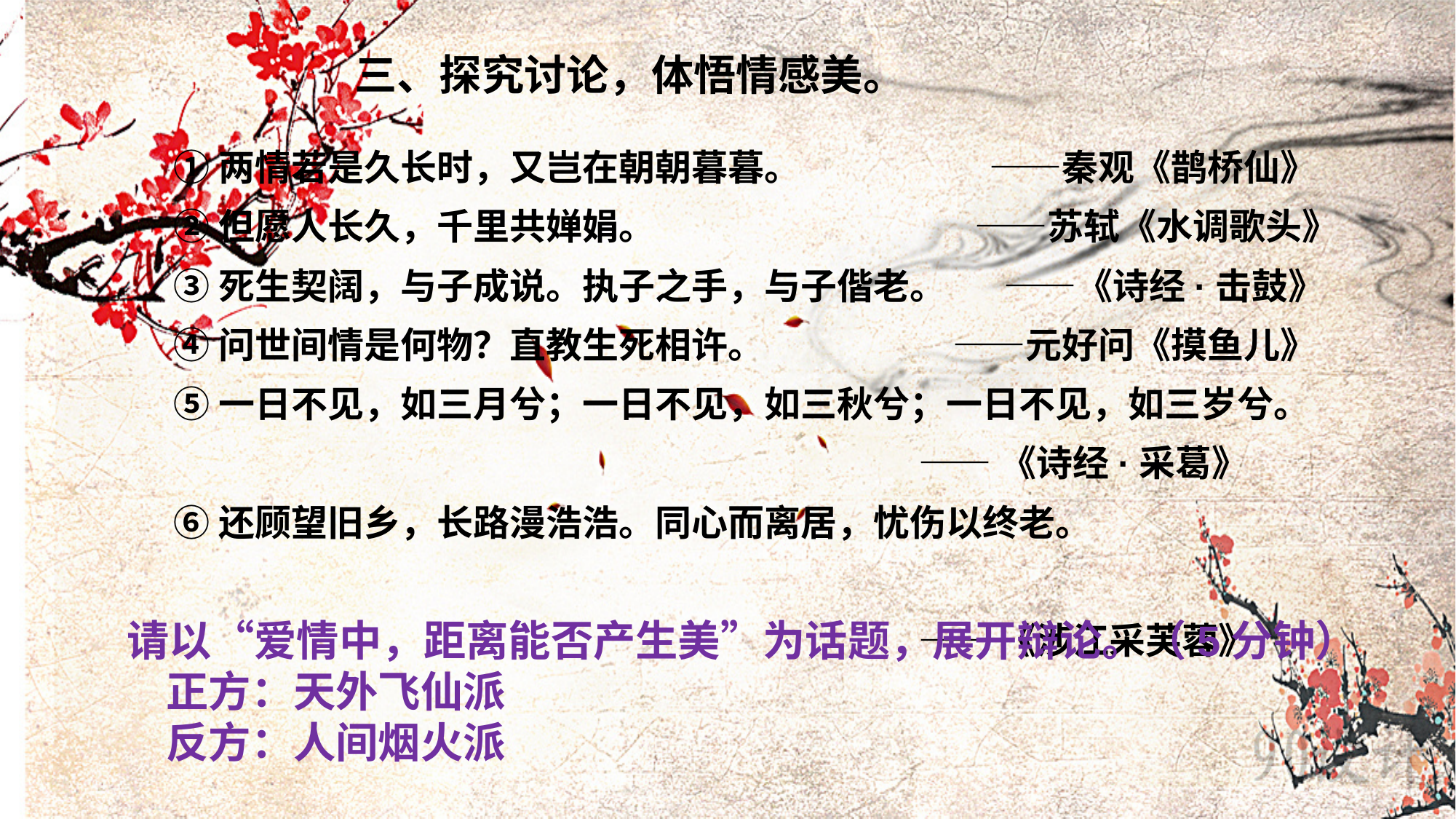

三、探究讨论，体悟情感美。
①两情若是久长时，又岂在朝朝暮暮。                       ——秦观《鹊桥仙》
②但愿人长久，千里共婵娟。                                       ——苏轼《水调歌头》
③死生契阔，与子成说。执子之手，与子偕老。       ——《诗经·击鼓》
④问世间情是何物？直教生死相许。                       ——元好问《摸鱼儿》
⑤一日不见，如三月兮；一日不见，如三秋兮；一日不见，如三岁兮。
                                                                                           ——《诗经·采葛》
⑥还顾望旧乡，长路漫浩浩。同心而离居，忧伤以终老。
                                                                                           ——《涉江采芙蓉》
请以“爱情中，距离能否产生美”为话题，展开辩论。（5分钟）
   正方：天外飞仙派
   反方：人间烟火派